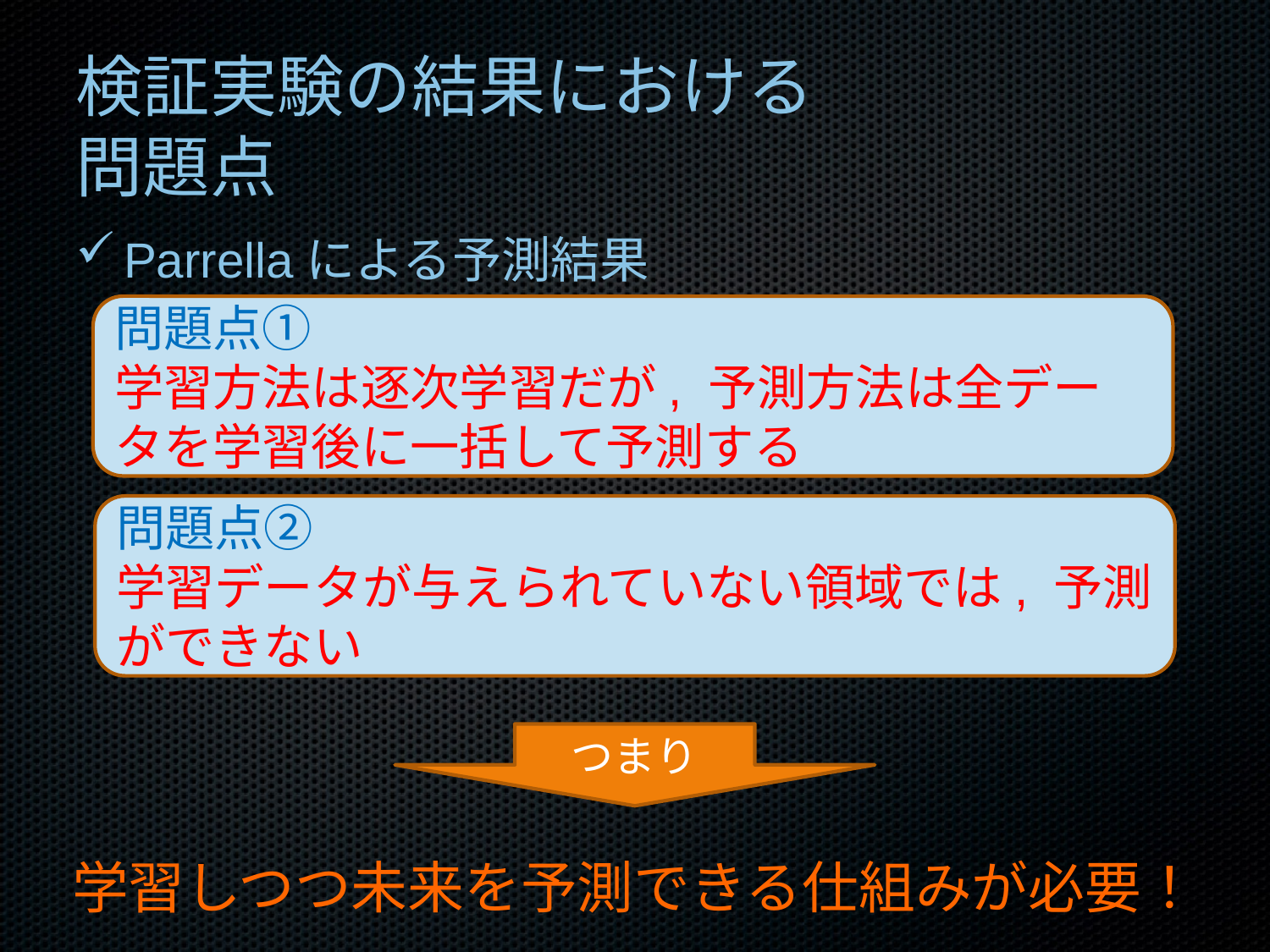

検証実験の結果における
問題点
Parrellaによる予測結果
問題点①
学習方法は逐次学習だが, 予測方法は全データを学習後に一括して予測する
問題点②
学習データが与えられていない領域では, 予測ができない

つまり
学習しつつ未来を予測できる仕組みが必要！